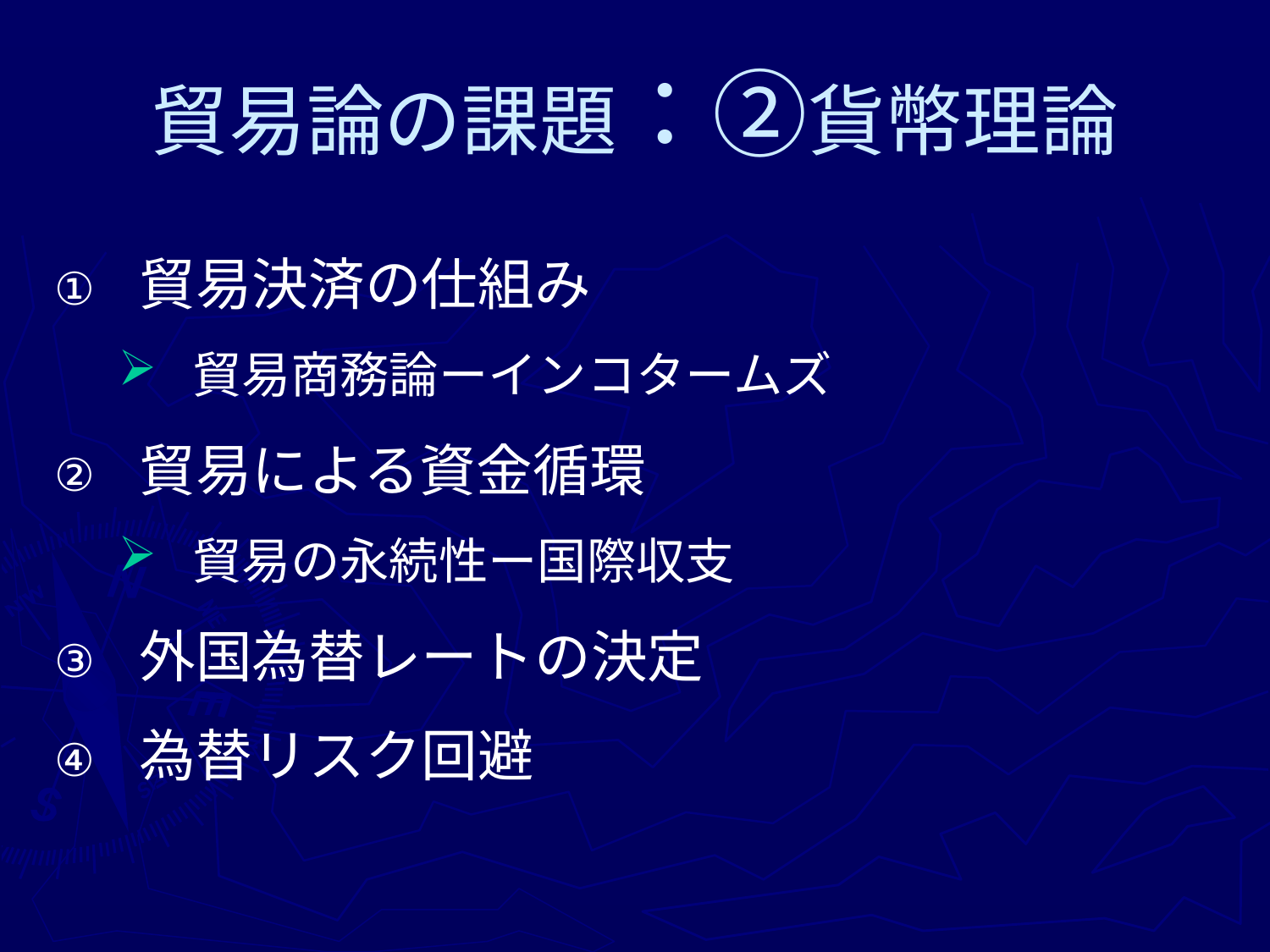

# 貿易論の課題：②貨幣理論
貿易決済の仕組み
貿易商務論ーインコタームズ
貿易による資金循環
貿易の永続性ー国際収支
外国為替レートの決定
為替リスク回避